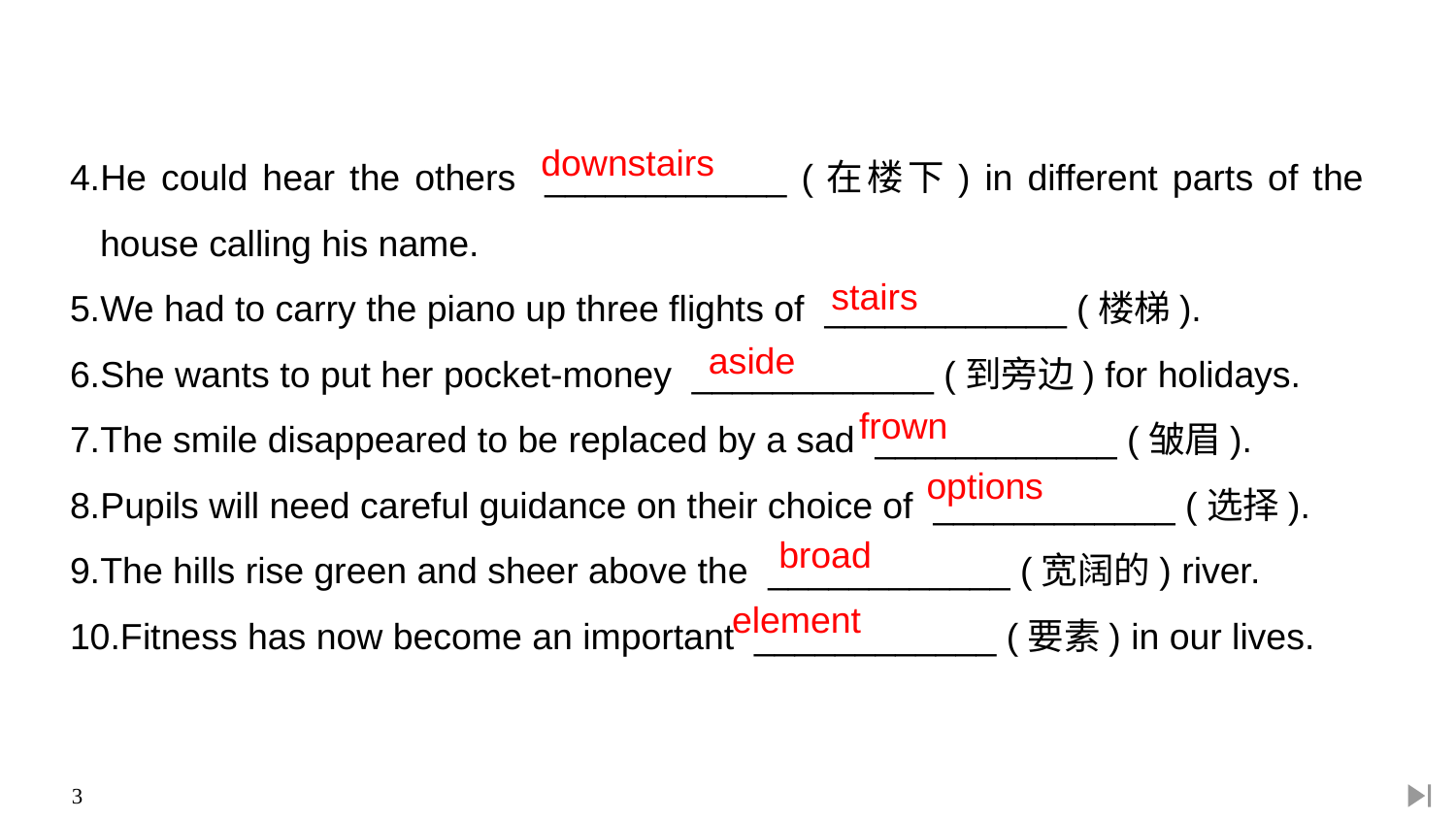

4.He could hear the others  ____________ (在楼下) in different parts of the house calling his name.
5.We had to carry the piano up three flights of  ____________ (楼梯).
6.She wants to put her pocket-money  ____________ (到旁边) for holidays.
7.The smile disappeared to be replaced by a sad  ____________ (皱眉).
8.Pupils will need careful guidance on their choice of  ____________ (选择).
9.The hills rise green and sheer above the  ____________ (宽阔的) river.
10.Fitness has now become an important  ____________ (要素) in our lives.
downstairs
stairs
aside
frown
options
broad
element